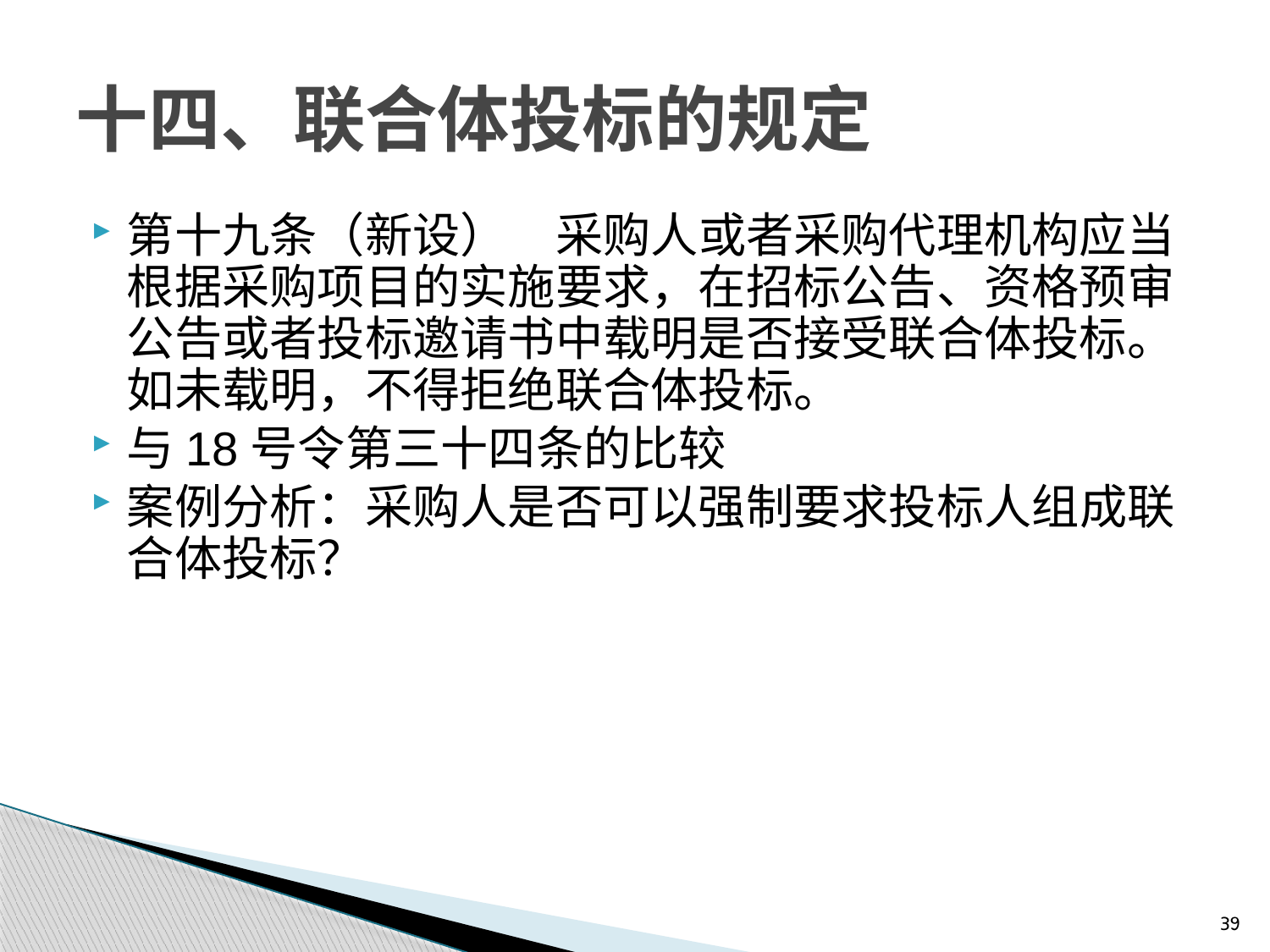

# 十四、联合体投标的规定
第十九条（新设）　采购人或者采购代理机构应当根据采购项目的实施要求，在招标公告、资格预审公告或者投标邀请书中载明是否接受联合体投标。如未载明，不得拒绝联合体投标。
与18号令第三十四条的比较
案例分析：采购人是否可以强制要求投标人组成联合体投标？
39